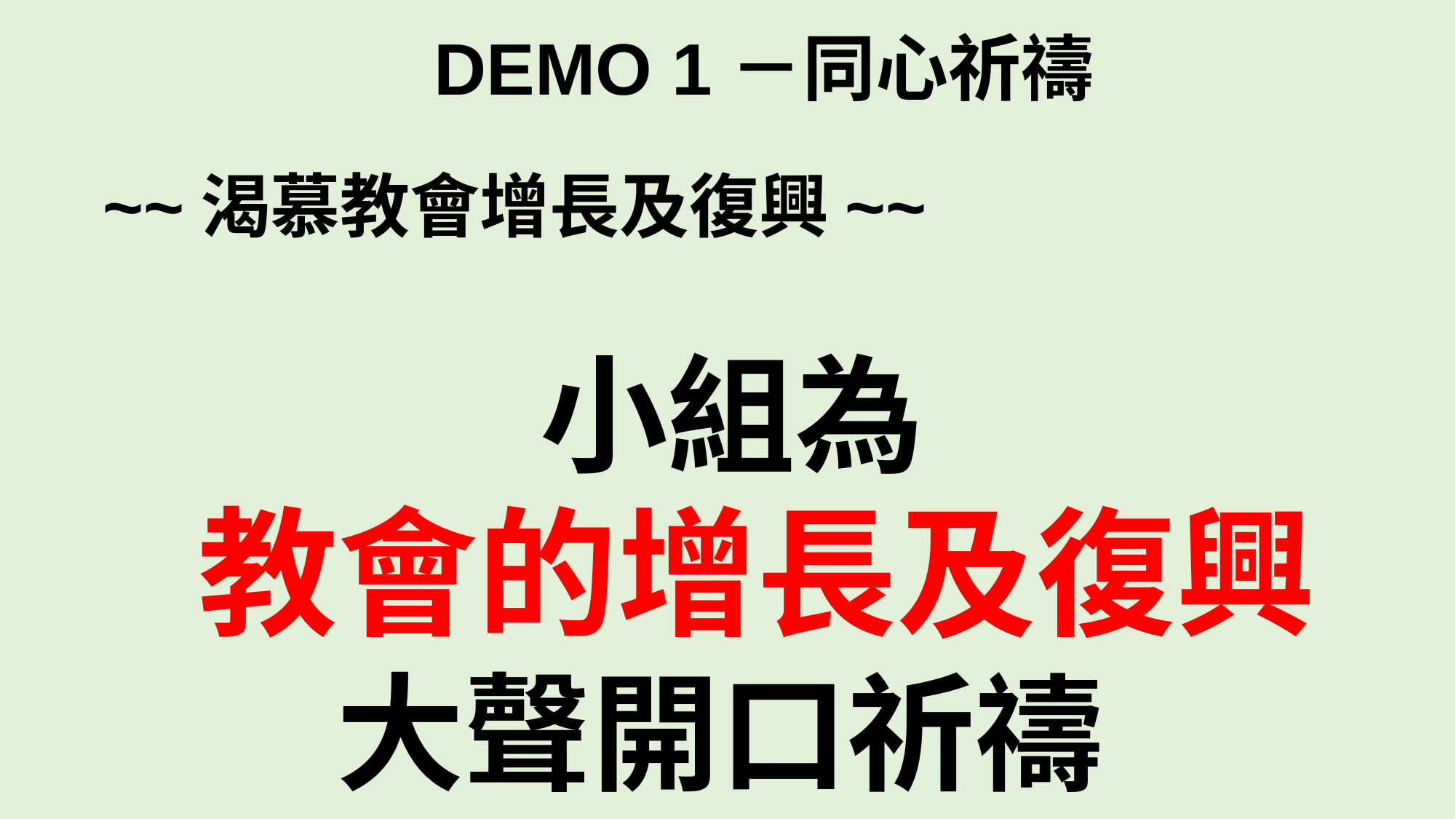

# DEMO 1－同心祈禱
~~渴慕教會增長及復興~~

              小組為
  教會的增長及復興
       大聲開口祈禱